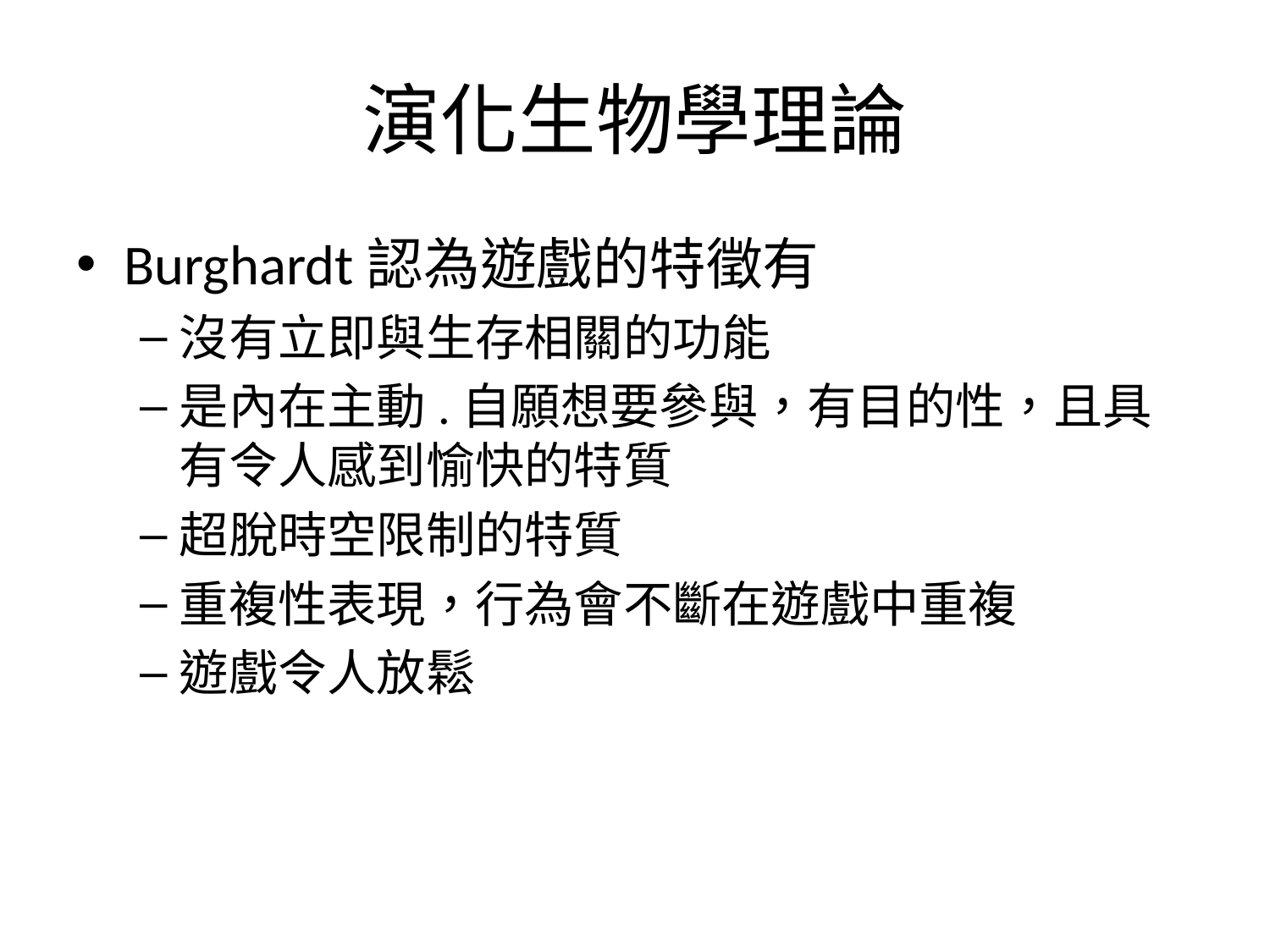

# 演化生物學理論
Burghardt認為遊戲的特徵有
沒有立即與生存相關的功能
是內在主動.自願想要參與，有目的性，且具有令人感到愉快的特質
超脫時空限制的特質
重複性表現，行為會不斷在遊戲中重複
遊戲令人放鬆